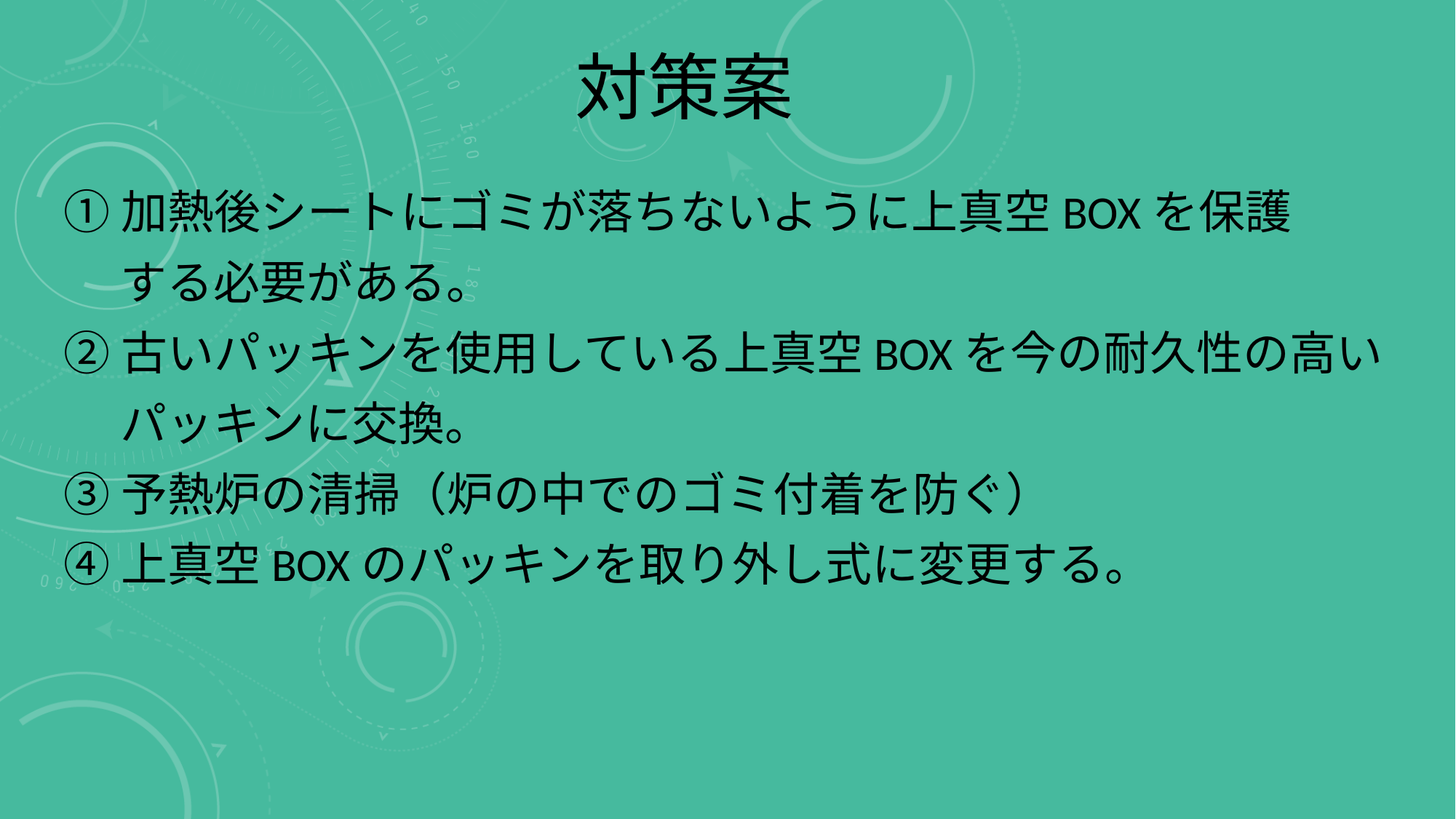

# 対策案
①加熱後シートにゴミが落ちないように上真空BOXを保護
　 する必要がある。
②古いパッキンを使用している上真空BOXを今の耐久性の高い
　 パッキンに交換。
③予熱炉の清掃（炉の中でのゴミ付着を防ぐ）
④上真空BOXのパッキンを取り外し式に変更する。